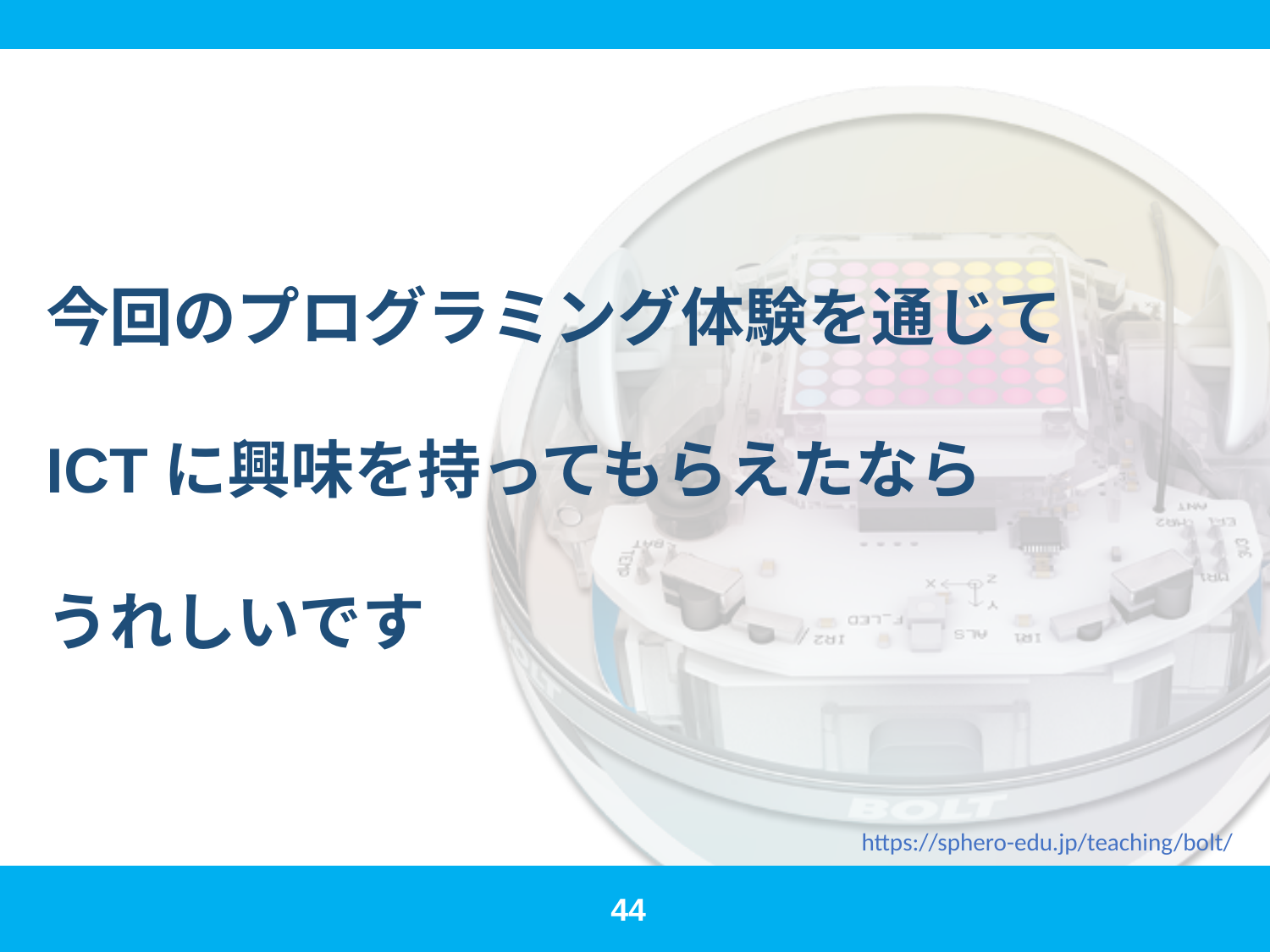

#
今回のプログラミング体験を通じて
ICTに興味を持ってもらえたなら
うれしいです
44